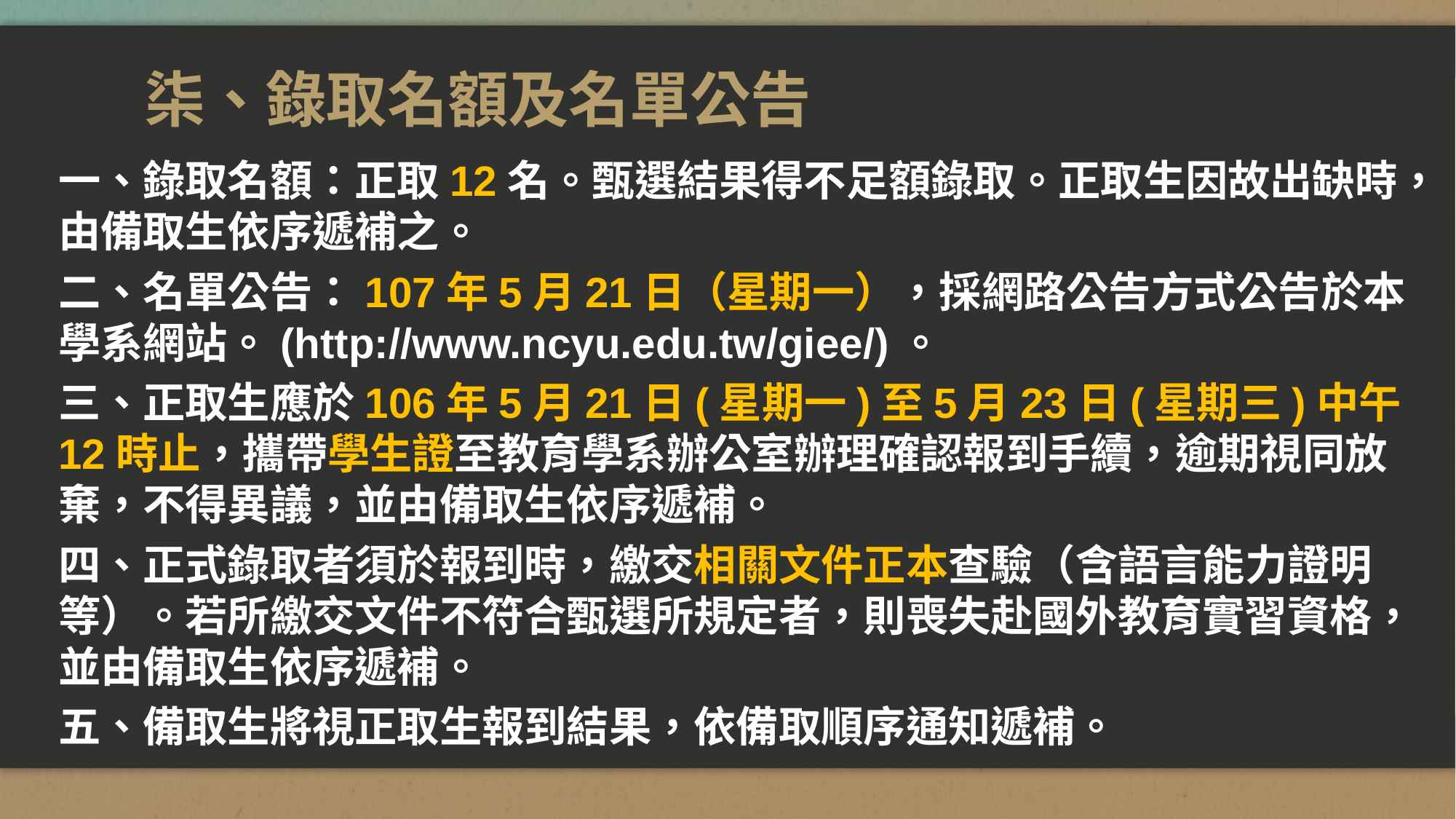

# 柒、錄取名額及名單公告
一、錄取名額：正取12名。甄選結果得不足額錄取。正取生因故出缺時，由備取生依序遞補之。
二、名單公告：107年5月21日（星期一），採網路公告方式公告於本學系網站。(http://www.ncyu.edu.tw/giee/)。
三、正取生應於106年5月21日(星期一)至5月23日(星期三)中午12時止，攜帶學生證至教育學系辦公室辦理確認報到手續，逾期視同放棄，不得異議，並由備取生依序遞補。
四、正式錄取者須於報到時，繳交相關文件正本查驗（含語言能力證明等）。若所繳交文件不符合甄選所規定者，則喪失赴國外教育實習資格，並由備取生依序遞補。
五、備取生將視正取生報到結果，依備取順序通知遞補。